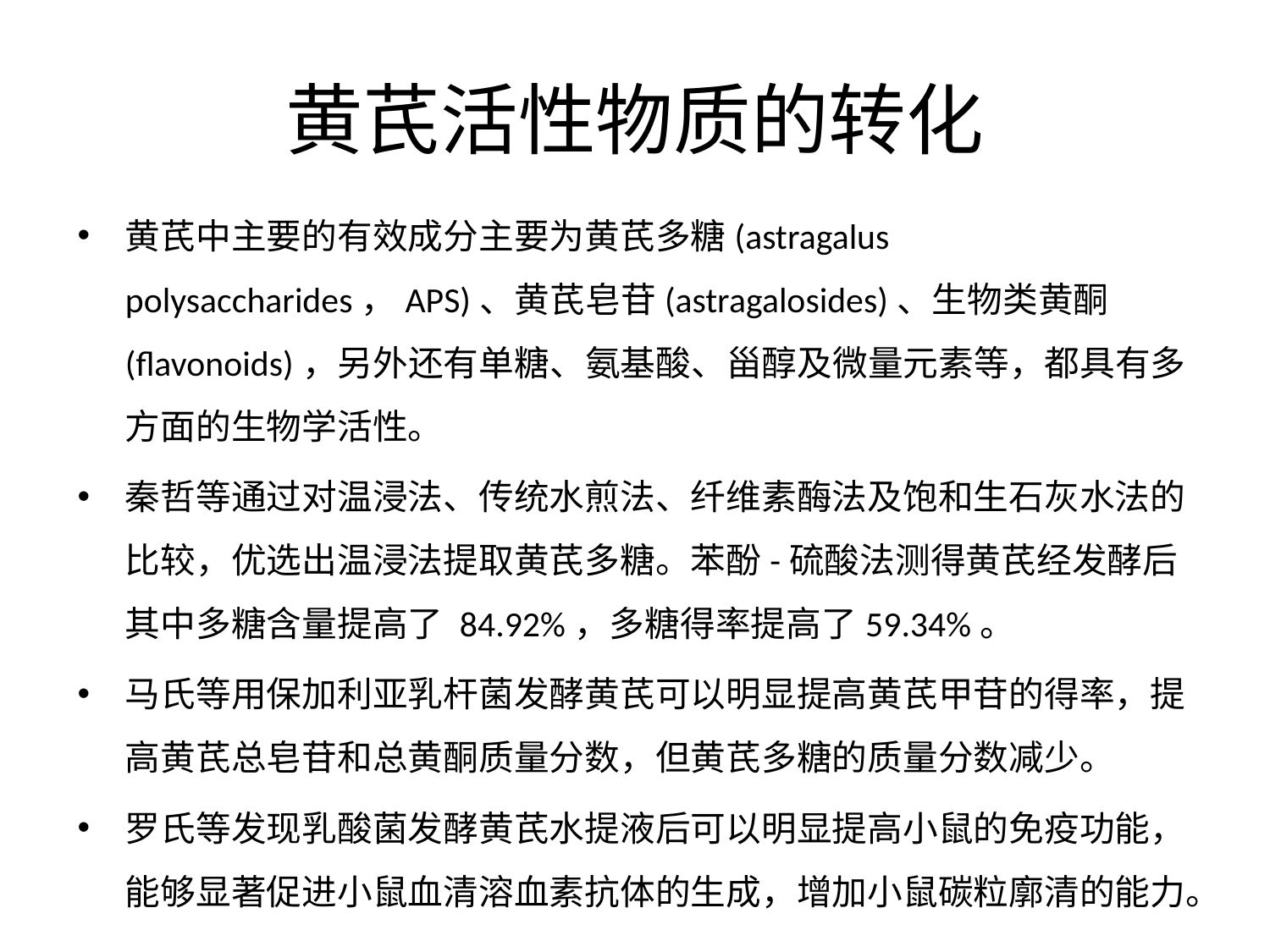

# 黄芪活性物质的转化
黄芪中主要的有效成分主要为黄芪多糖(astragalus polysaccharides，APS)、黄芪皂苷(astragalosides)、生物类黄酮(flavonoids)，另外还有单糖、氨基酸、甾醇及微量元素等，都具有多方面的生物学活性。
秦哲等通过对温浸法、传统水煎法、纤维素酶法及饱和生石灰水法的比较，优选出温浸法提取黄芪多糖。苯酚-硫酸法测得黄芪经发酵后其中多糖含量提高了 84.92%，多糖得率提高了59.34%。
马氏等用保加利亚乳杆菌发酵黄芪可以明显提高黄芪甲苷的得率，提高黄芪总皂苷和总黄酮质量分数，但黄芪多糖的质量分数减少。
罗氏等发现乳酸菌发酵黄芪水提液后可以明显提高小鼠的免疫功能，能够显著促进小鼠血清溶血素抗体的生成，增加小鼠碳粒廓清的能力。